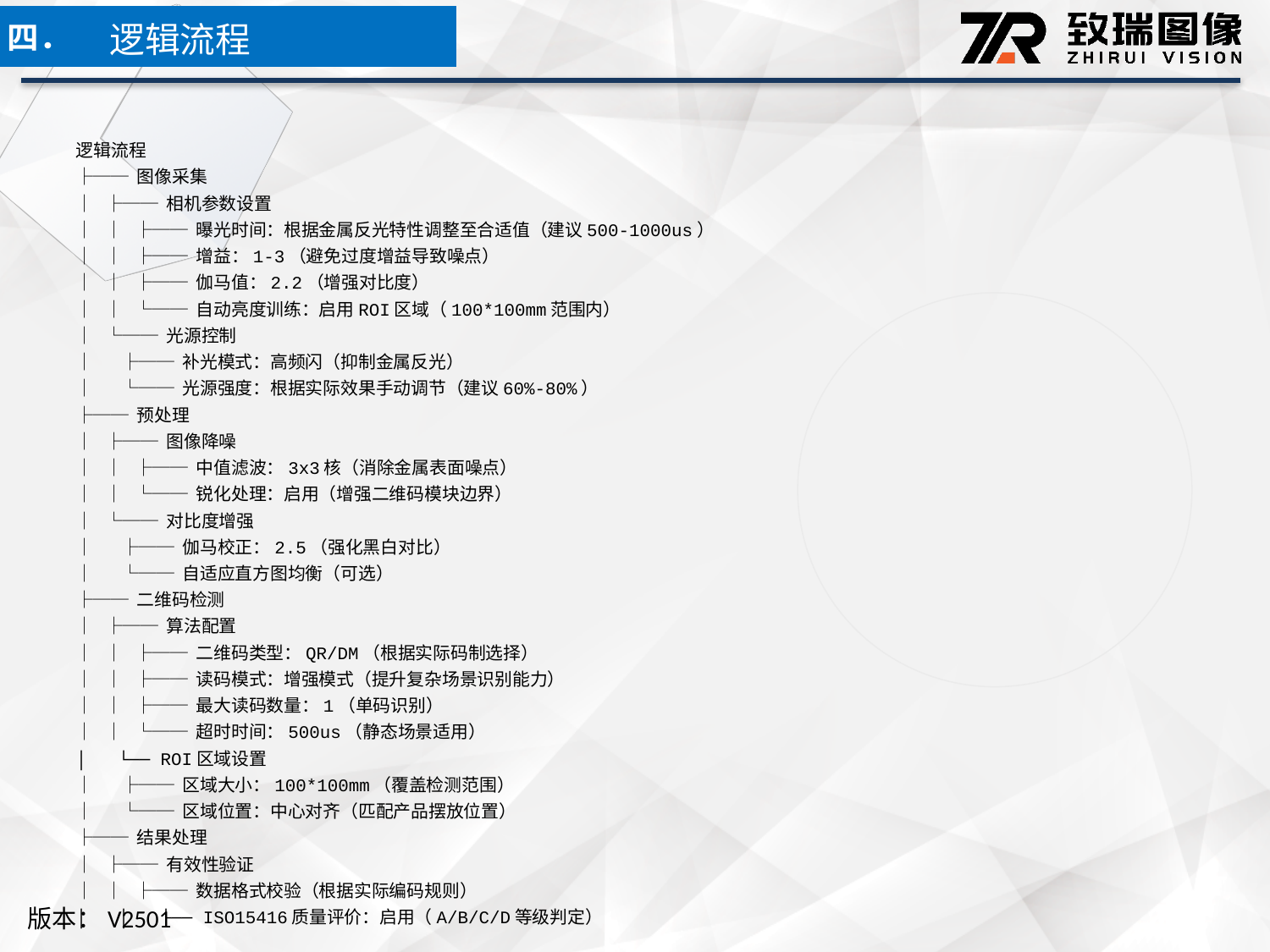

逻辑流程
四．

逻辑流程
├── 图像采集
│   ├── 相机参数设置
│   │   ├── 曝光时间：根据金属反光特性调整至合适值（建议500-1000us）
│   │   ├── 增益：1-3（避免过度增益导致噪点）
│   │   ├── 伽马值：2.2（增强对比度）
│   │   └── 自动亮度训练：启用ROI区域（100*100mm范围内）
│   └── 光源控制
│       ├── 补光模式：高频闪（抑制金属反光）
│       └── 光源强度：根据实际效果手动调节（建议60%-80%）
├── 预处理
│   ├── 图像降噪
│   │   ├── 中值滤波：3x3核（消除金属表面噪点）
│   │   └── 锐化处理：启用（增强二维码模块边界）
│   └── 对比度增强
│       ├── 伽马校正：2.5（强化黑白对比）
│       └── 自适应直方图均衡（可选）
├── 二维码检测
│   ├── 算法配置
│   │   ├── 二维码类型：QR/DM（根据实际码制选择）
│   │   ├── 读码模式：增强模式（提升复杂场景识别能力）
│   │   ├── 最大读码数量：1（单码识别）
│   │   └── 超时时间：500us（静态场景适用）
│   └── ROI区域设置
│       ├── 区域大小：100*100mm（覆盖检测范围）
│       └── 区域位置：中心对齐（匹配产品摆放位置）
├── 结果处理
│   ├── 有效性验证
│   │   ├── 数据格式校验（根据实际编码规则）
│   │   └── ISO15416质量评价：启用（A/B/C/D等级判定）